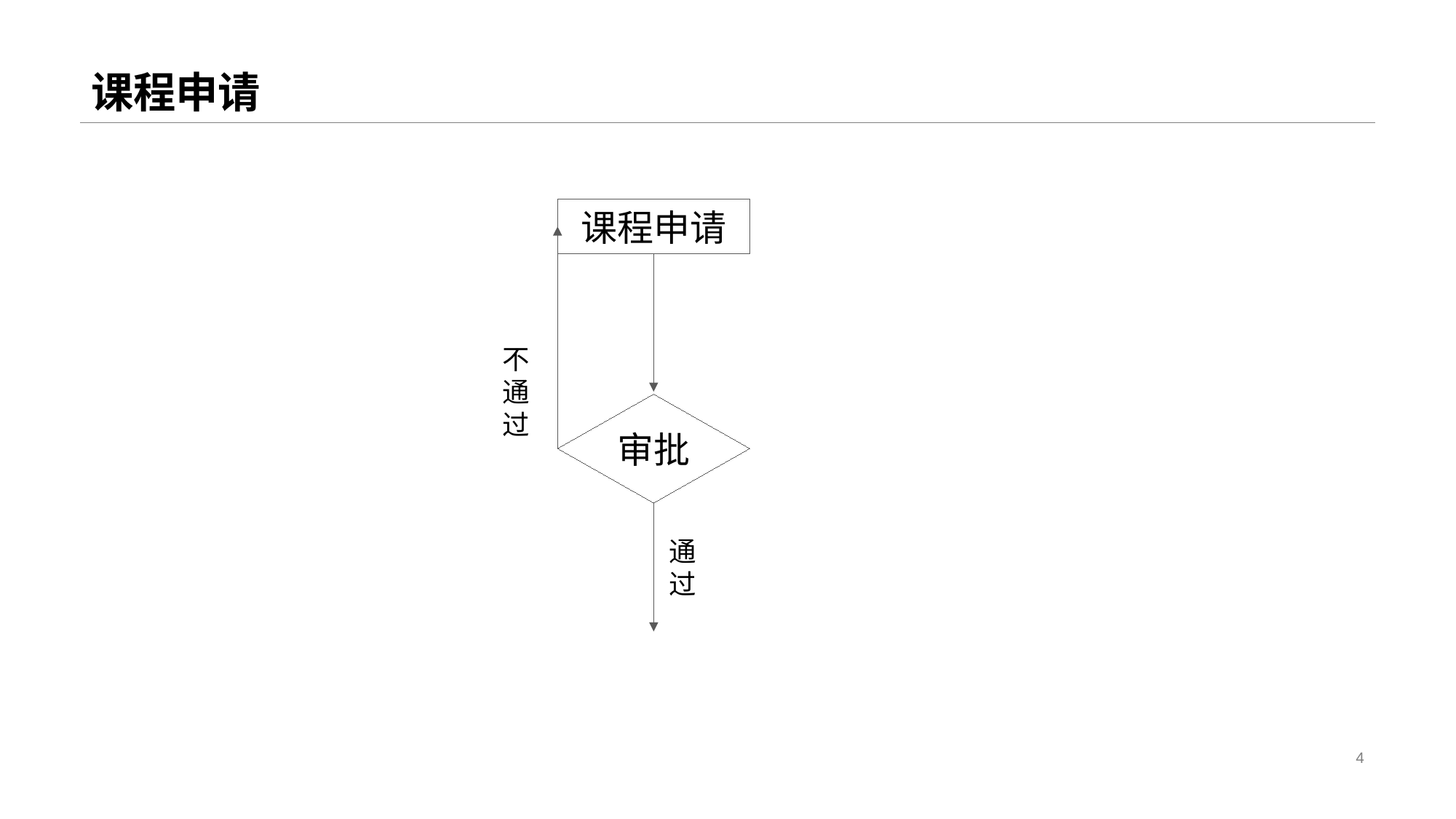

# 课程申请
课程申请
不通过
审批
通过
4